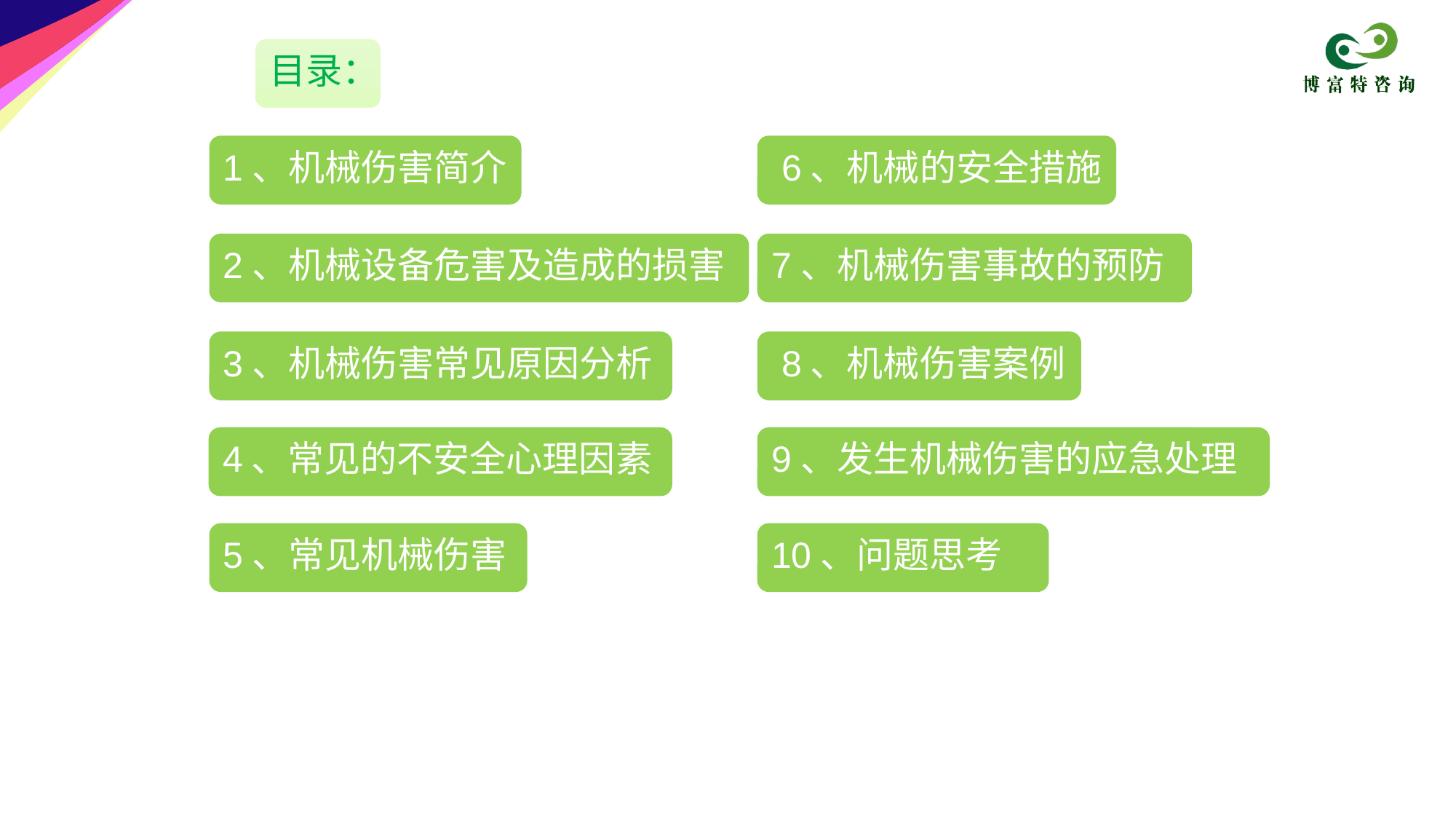

目录：

1、机械伤害简介
 6、机械的安全措施
2、机械设备危害及造成的损害
7、机械伤害事故的预防
3、机械伤害常见原因分析
 8、机械伤害案例
4、常见的不安全心理因素
9、发生机械伤害的应急处理
5、常见机械伤害
10、问题思考